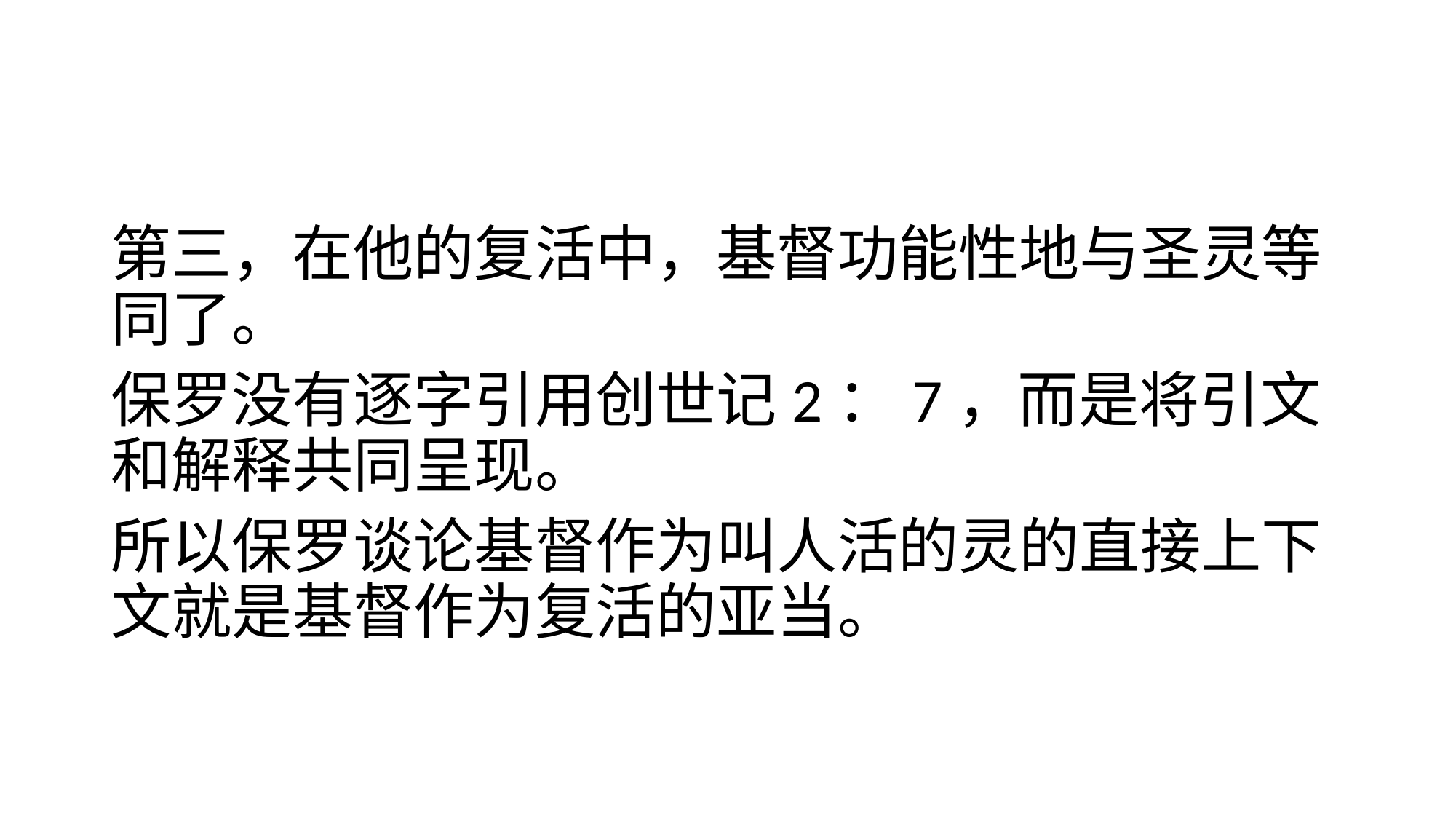

#
第三，在他的复活中，基督功能性地与圣灵等同了。
保罗没有逐字引用创世记2：7，而是将引文和解释共同呈现。
所以保罗谈论基督作为叫人活的灵的直接上下文就是基督作为复活的亚当。